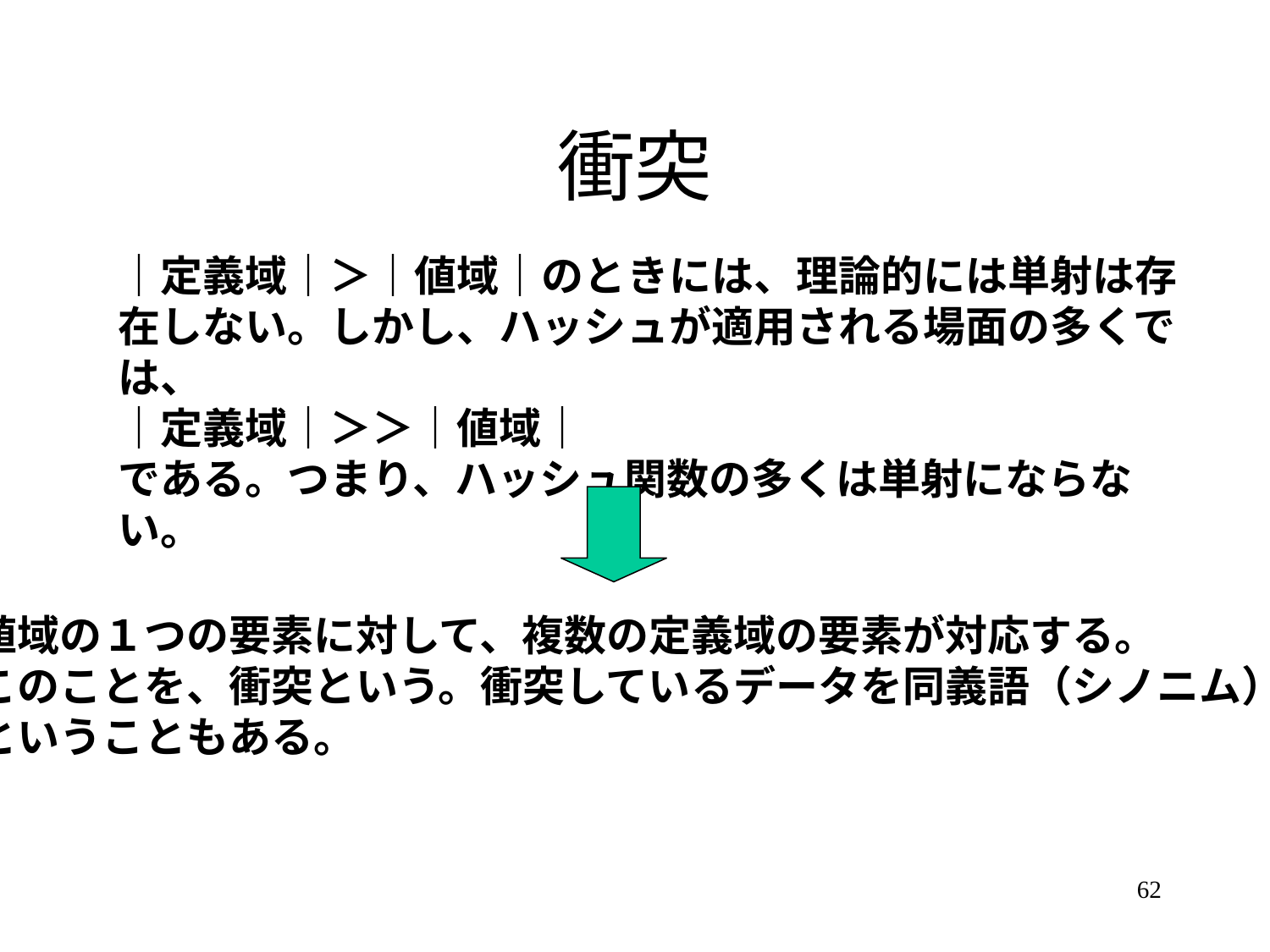

# 衝突
｜定義域｜＞｜値域｜のときには、理論的には単射は存在しない。しかし、ハッシュが適用される場面の多くでは、
｜定義域｜＞＞｜値域｜
である。つまり、ハッシュ関数の多くは単射にならない。

値域の１つの要素に対して、複数の定義域の要素が対応する。
このことを、衝突という。衝突しているデータを同義語（シノニム）
ということもある。
62